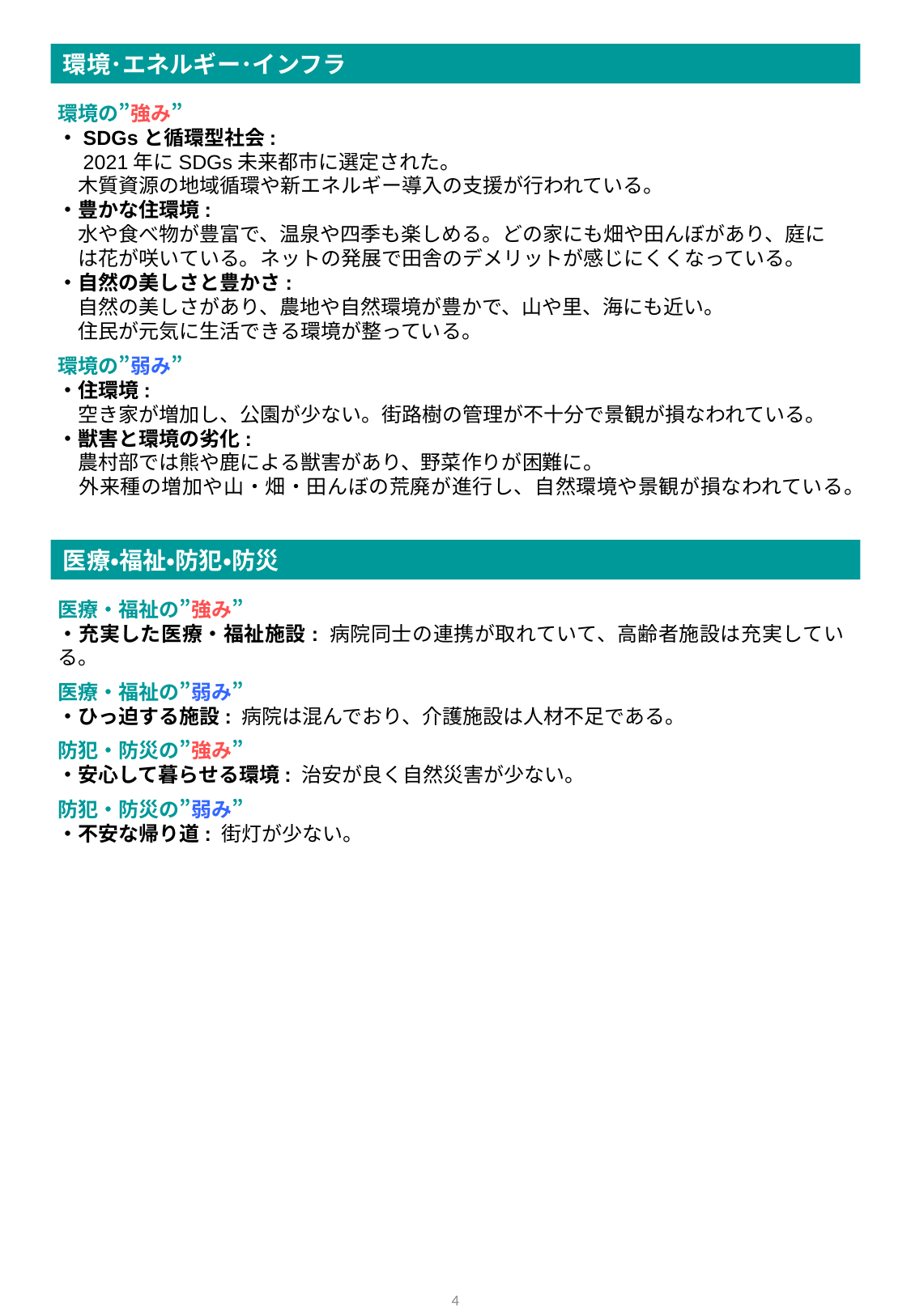

環境･エネルギー･インフラ
環境の”強み”
・SDGsと循環型社会:
　2021年にSDGs未来都市に選定された。
　木質資源の地域循環や新エネルギー導入の支援が行われている。
・豊かな住環境:
　水や食べ物が豊富で、温泉や四季も楽しめる。どの家にも畑や田んぼがあり、庭に
　は花が咲いている。ネットの発展で田舎のデメリットが感じにくくなっている。
・自然の美しさと豊かさ:
　自然の美しさがあり、農地や自然環境が豊かで、山や里、海にも近い。
　住民が元気に生活できる環境が整っている。
環境の”弱み”
・住環境:
　空き家が増加し、公園が少ない。街路樹の管理が不十分で景観が損なわれている。
・獣害と環境の劣化:
　農村部では熊や鹿による獣害があり、野菜作りが困難に。
　外来種の増加や山・畑・田んぼの荒廃が進行し、自然環境や景観が損なわれている。

医療・福祉・防犯・防災
医療・福祉の”強み”
・充実した医療・福祉施設: 病院同士の連携が取れていて、高齢者施設は充実している。
医療・福祉の”弱み”
・ひっ迫する施設: 病院は混んでおり、介護施設は人材不足である。
防犯・防災の”強み”
・安心して暮らせる環境: 治安が良く自然災害が少ない。
防犯・防災の”弱み”
・不安な帰り道: 街灯が少ない。
4